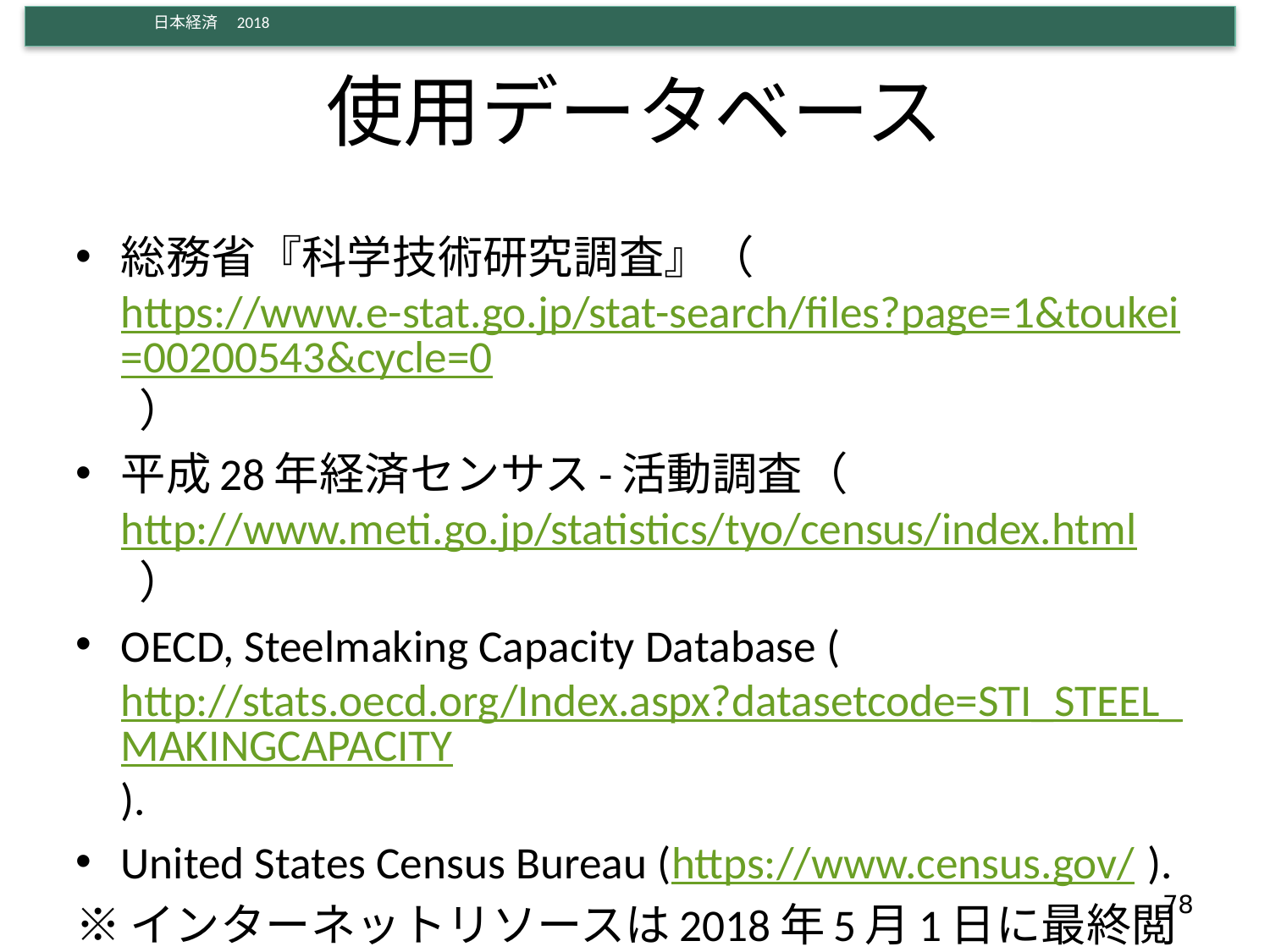

# 使用データベース
総務省『科学技術研究調査』（ https://www.e-stat.go.jp/stat-search/files?page=1&toukei=00200543&cycle=0 ）
平成28年経済センサス-活動調査（ http://www.meti.go.jp/statistics/tyo/census/index.html ）
OECD, Steelmaking Capacity Database (http://stats.oecd.org/Index.aspx?datasetcode=STI_STEEL_MAKINGCAPACITY).
United States Census Bureau (https://www.census.gov/ ).
※インターネットリソースは2018年5月1日に最終閲覧。
78